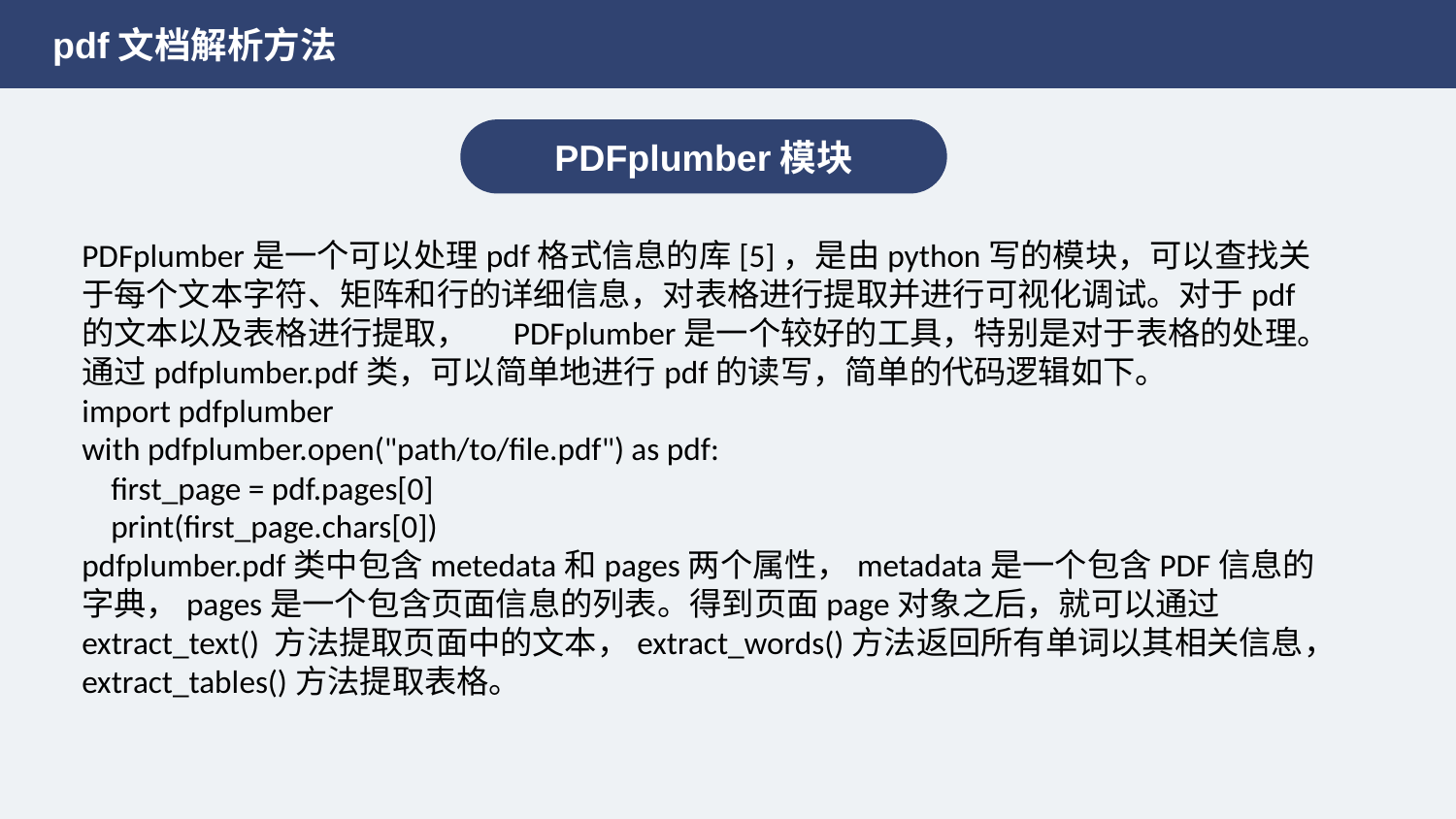

pdf文档解析方法
PDFplumber模块

PDFplumber是一个可以处理pdf格式信息的库[5]，是由python写的模块，可以查找关于每个文本字符、矩阵和行的详细信息，对表格进行提取并进行可视化调试。对于pdf的文本以及表格进行提取，     PDFplumber是一个较好的工具，特别是对于表格的处理。
通过pdfplumber.pdf类，可以简单地进行pdf的读写，简单的代码逻辑如下。
import pdfplumber
with pdfplumber.open("path/to/file.pdf") as pdf:
    first_page = pdf.pages[0]
    print(first_page.chars[0])
pdfplumber.pdf类中包含metedata和pages两个属性，metadata是一个包含PDF信息的字典，pages是一个包含页面信息的列表。得到页面page对象之后，就可以通过extract_text() 方法提取页面中的文本，extract_words()方法返回所有单词以其相关信息，extract_tables()方法提取表格。